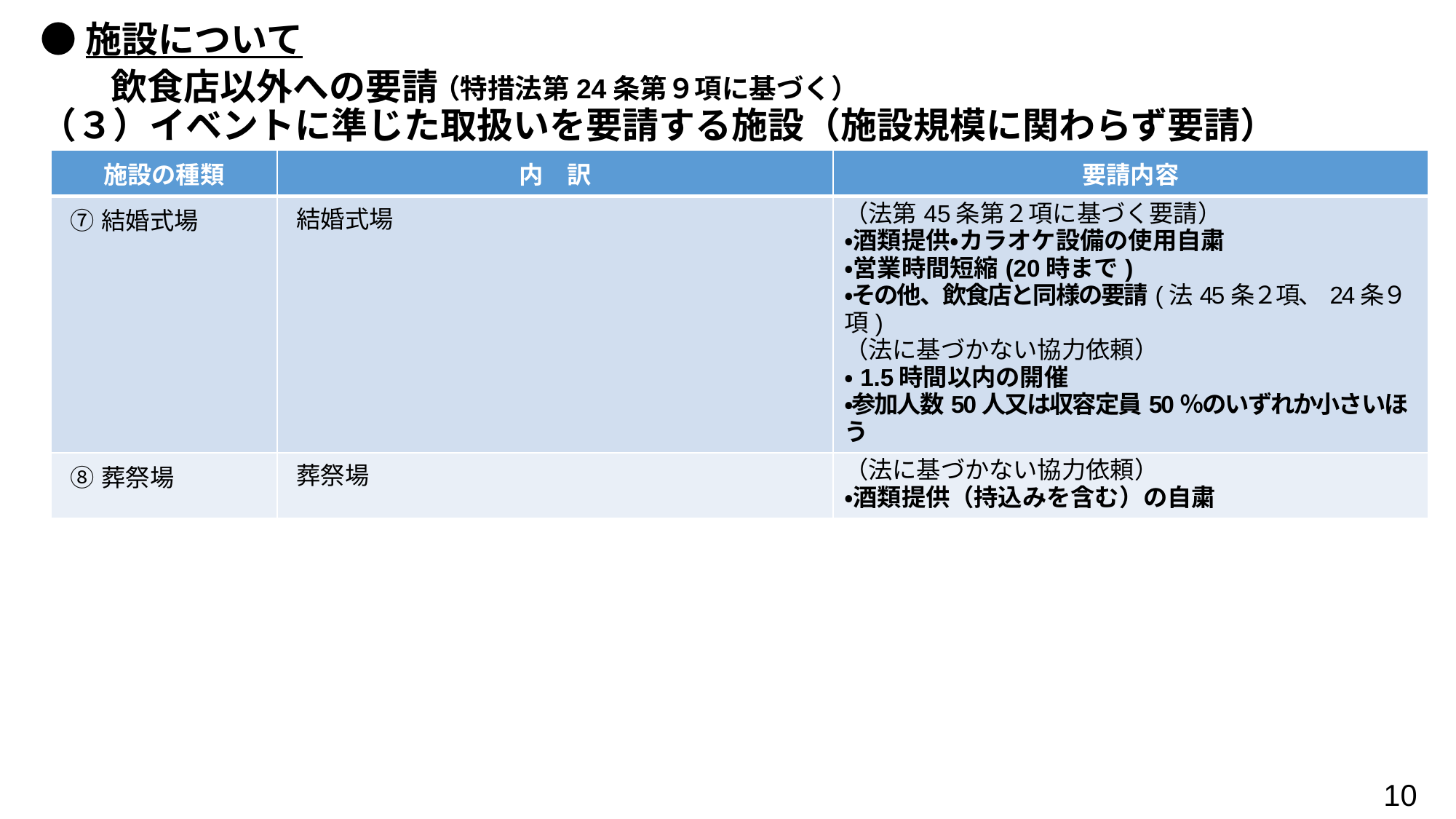

●施設について
飲食店以外への要請
（特措法第24条第９項に基づく）
（３）イベントに準じた取扱いを要請する施設（施設規模に関わらず要請）
| 施設の種類 | 内　訳 | 要請内容 |
| --- | --- | --- |
| ⑦結婚式場 | 結婚式場 | （法第45条第２項に基づく要請） ・酒類提供・カラオケ設備の使用自粛 ・営業時間短縮(20時まで) ・その他、飲食店と同様の要請(法45条２項、24条９項) （法に基づかない協力依頼） ・1.5時間以内の開催 ・参加人数50人又は収容定員50％のいずれか小さいほう |
| ⑧葬祭場 | 葬祭場 | （法に基づかない協力依頼） ・酒類提供（持込みを含む）の自粛 |
10